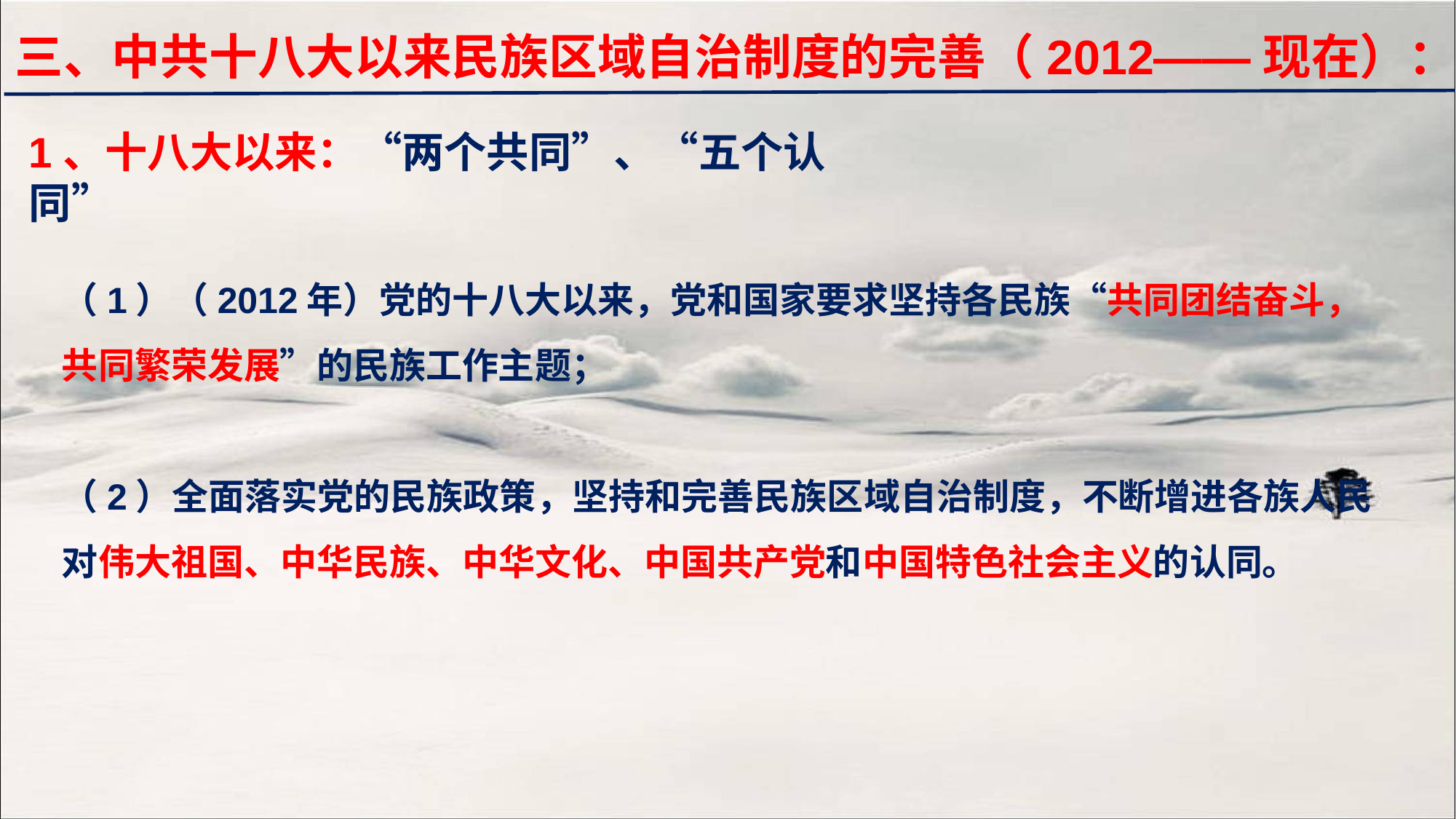

三、中共十八大以来民族区域自治制度的完善（2012——现在）：
1、十八大以来：“两个共同”、“五个认同”
（1）（2012年）党的十八大以来，党和国家要求坚持各民族“共同团结奋斗，共同繁荣发展”的民族工作主题；

（2）全面落实党的民族政策，坚持和完善民族区域自治制度，不断增进各族人民对伟大祖国、中华民族、中华文化、中国共产党和中国特色社会主义的认同。